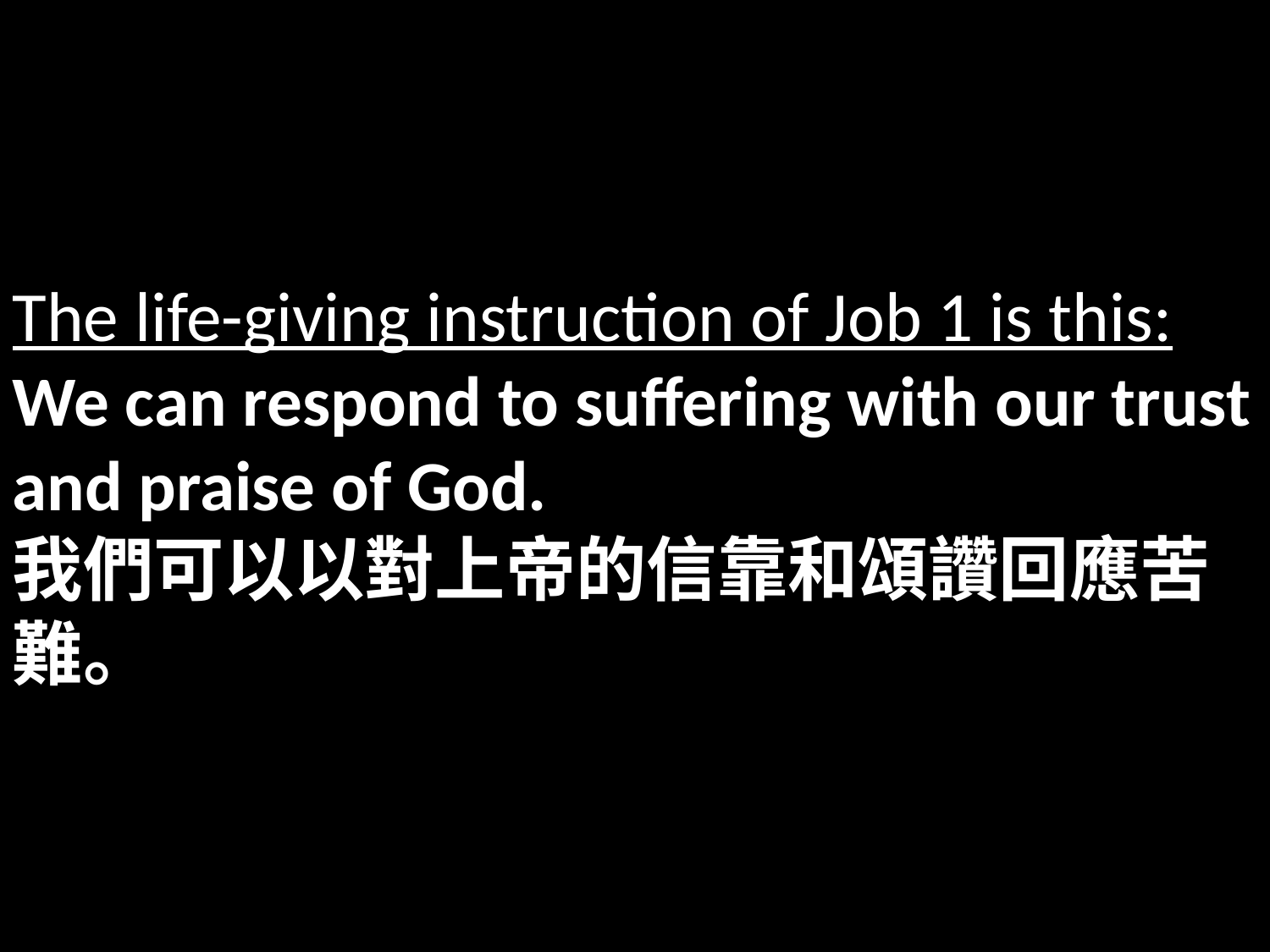

The life-giving instruction of Job 1 is this:
We can respond to suffering with our trust and praise of God.
我們可以以對上帝的信靠和頌讚回應苦難。